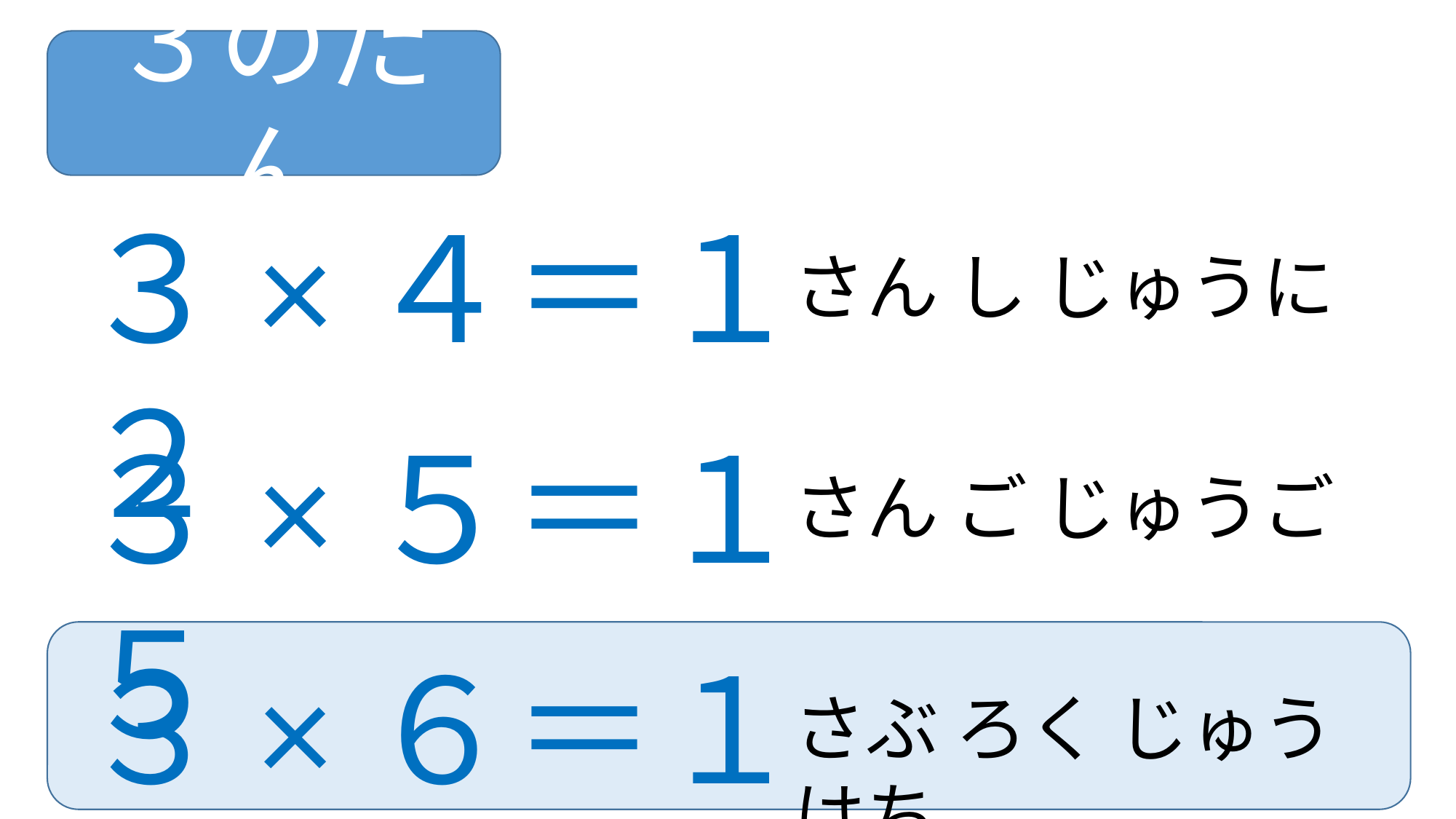

３のだん
３×４＝１２
さん し じゅうに
３×５＝１５
さん ご じゅうご

３×６＝１８
さぶ ろく じゅうはち